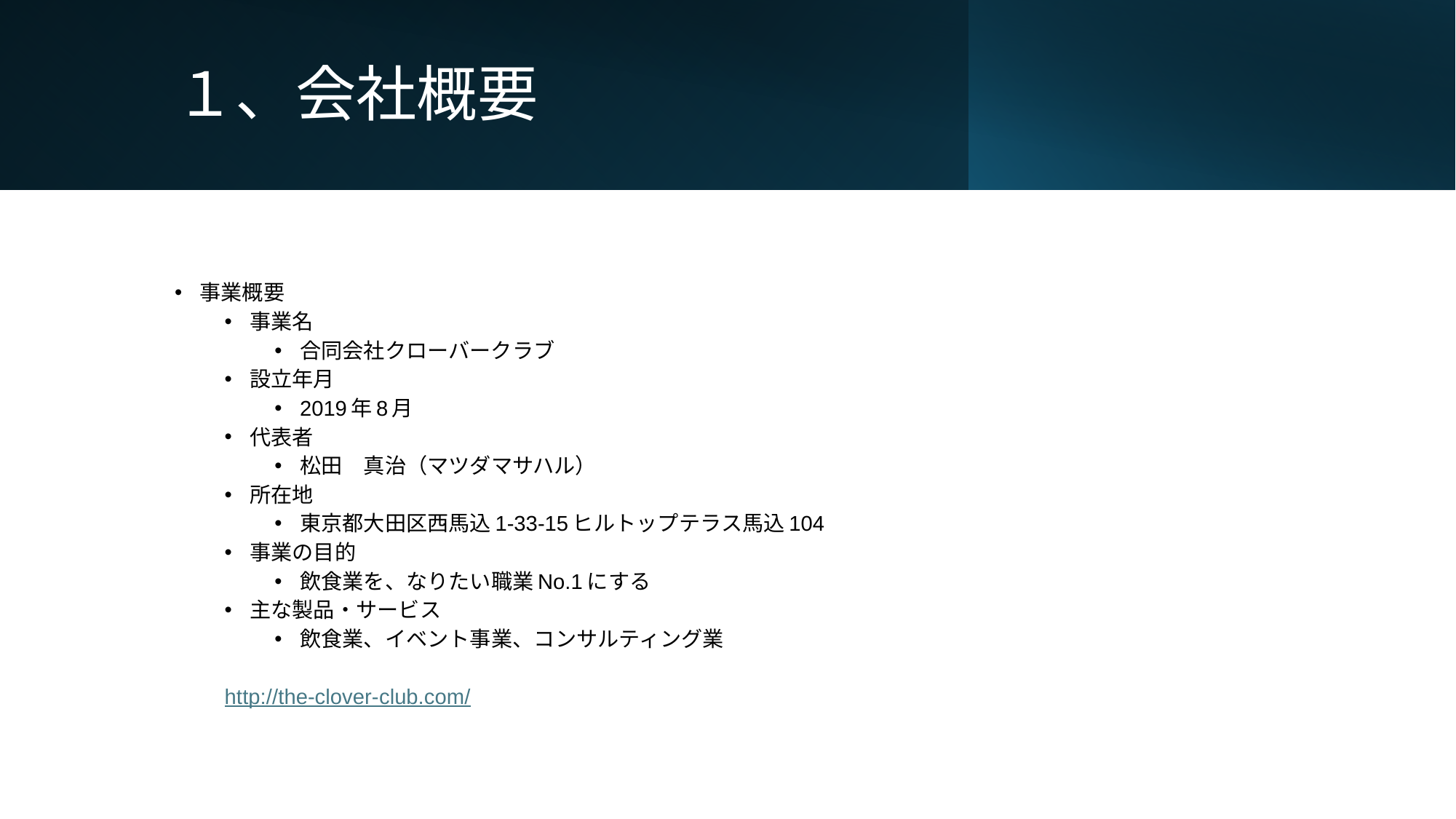

# １、会社概要
事業概要
事業名
合同会社クローバークラブ
設立年月
2019年8月
代表者
松田　真治（マツダマサハル）
所在地
東京都大田区西馬込1-33-15ヒルトップテラス馬込104
事業の目的
飲食業を、なりたい職業No.1にする
主な製品・サービス
飲食業、イベント事業、コンサルティング業

http://the-clover-club.com/